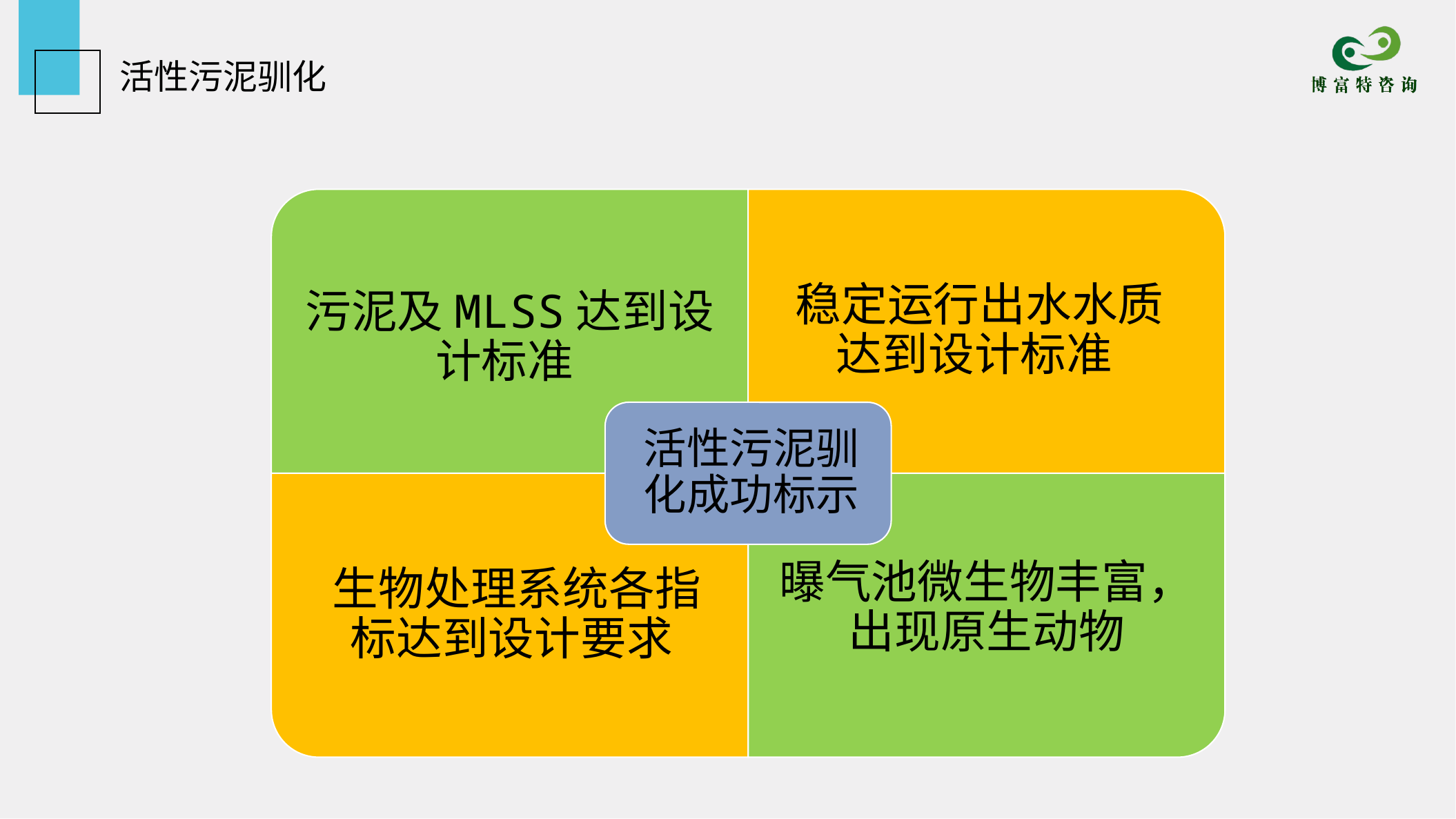

活性污泥驯化
污泥及MLSS达到设计标准
稳定运行出水水质达到设计标准
生物处理系统各指标达到设计要求
曝气池微生物丰富，出现原生动物
活性污泥驯化成功标示